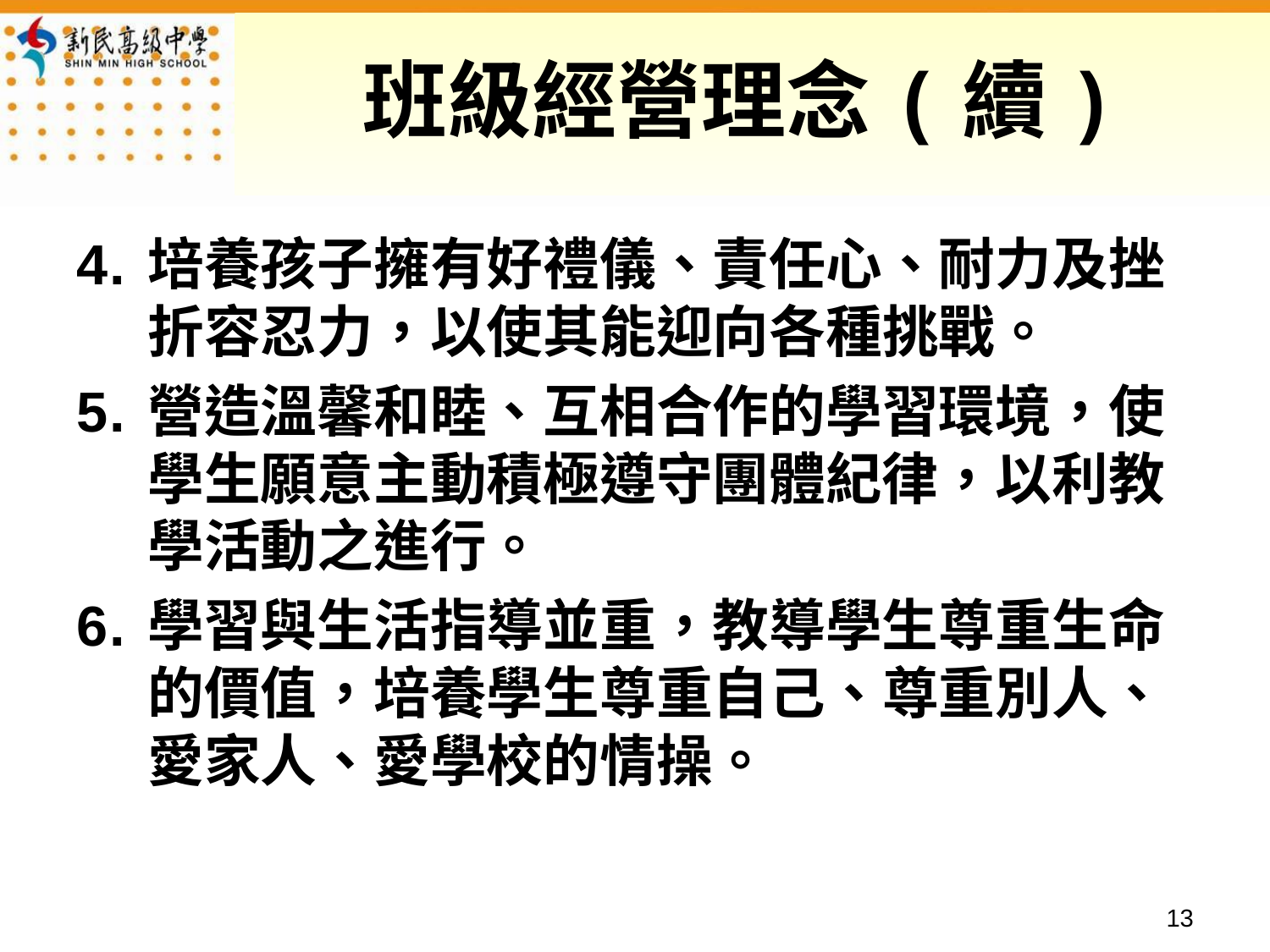

# 班級經營理念(續)
培養孩子擁有好禮儀、責任心、耐力及挫折容忍力，以使其能迎向各種挑戰。
營造溫馨和睦、互相合作的學習環境，使學生願意主動積極遵守團體紀律，以利教學活動之進行。
學習與生活指導並重，教導學生尊重生命的價值，培養學生尊重自己、尊重別人、愛家人、愛學校的情操。

13